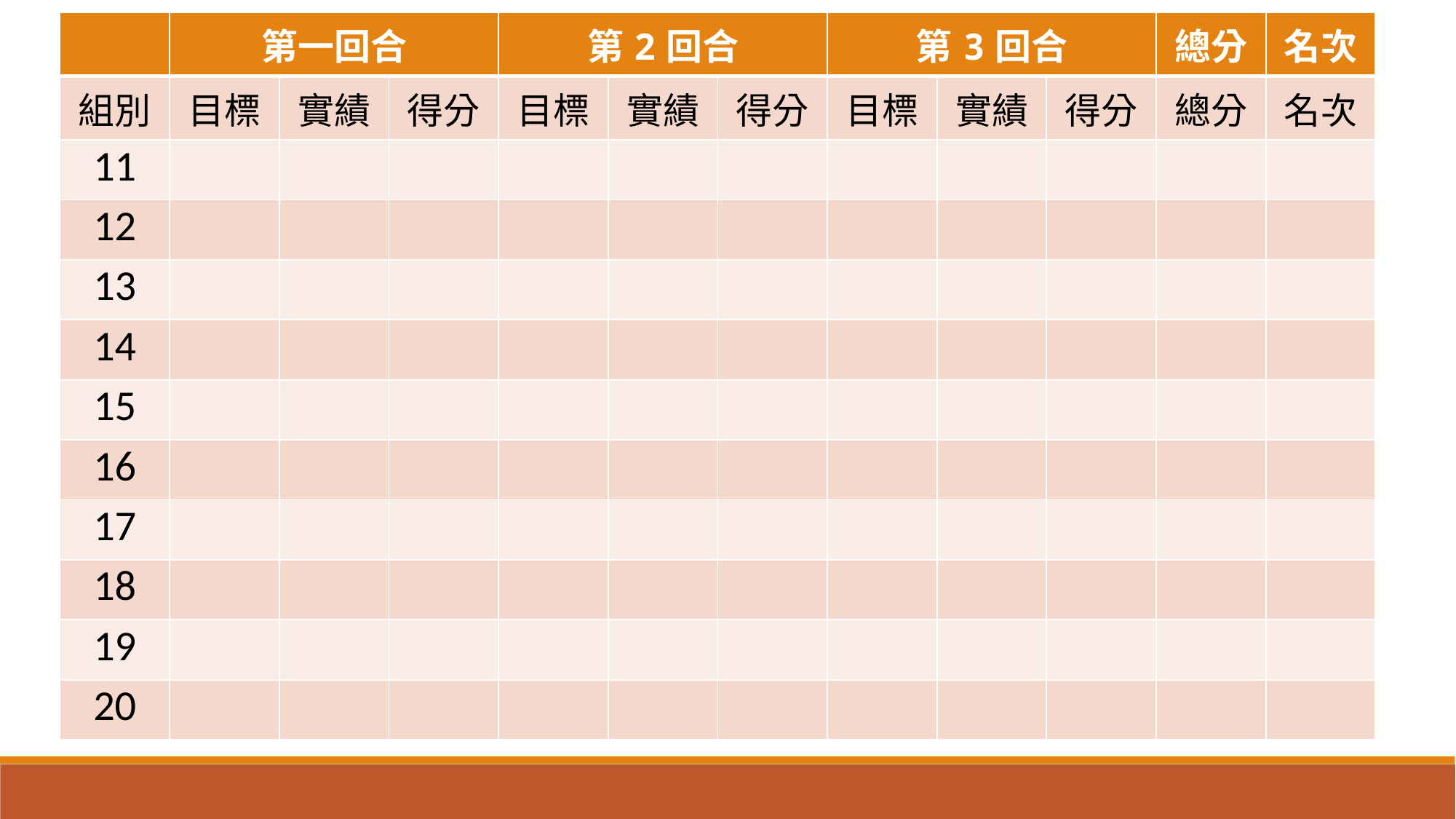

|  | 第一回合 |  |  | 第2回合 |  |  | 第3回合 |  |  | 總分 | 名次 |
| --- | --- | --- | --- | --- | --- | --- | --- | --- | --- | --- | --- |
| 組別 | 目標 | 實績 | 得分 | 目標 | 實績 | 得分 | 目標 | 實績 | 得分 | 總分 | 名次 |
| 11 |  |  |  |  |  |  |  |  |  |  |  |
| 12 |  |  |  |  |  |  |  |  |  |  |  |
| 13 |  |  |  |  |  |  |  |  |  |  |  |
| 14 |  |  |  |  |  |  |  |  |  |  |  |
| 15 |  |  |  |  |  |  |  |  |  |  |  |
| 16 |  |  |  |  |  |  |  |  |  |  |  |
| 17 |  |  |  |  |  |  |  |  |  |  |  |
| 18 |  |  |  |  |  |  |  |  |  |  |  |
| 19 |  |  |  |  |  |  |  |  |  |  |  |
| 20 |  |  |  |  |  |  |  |  |  |  |  |